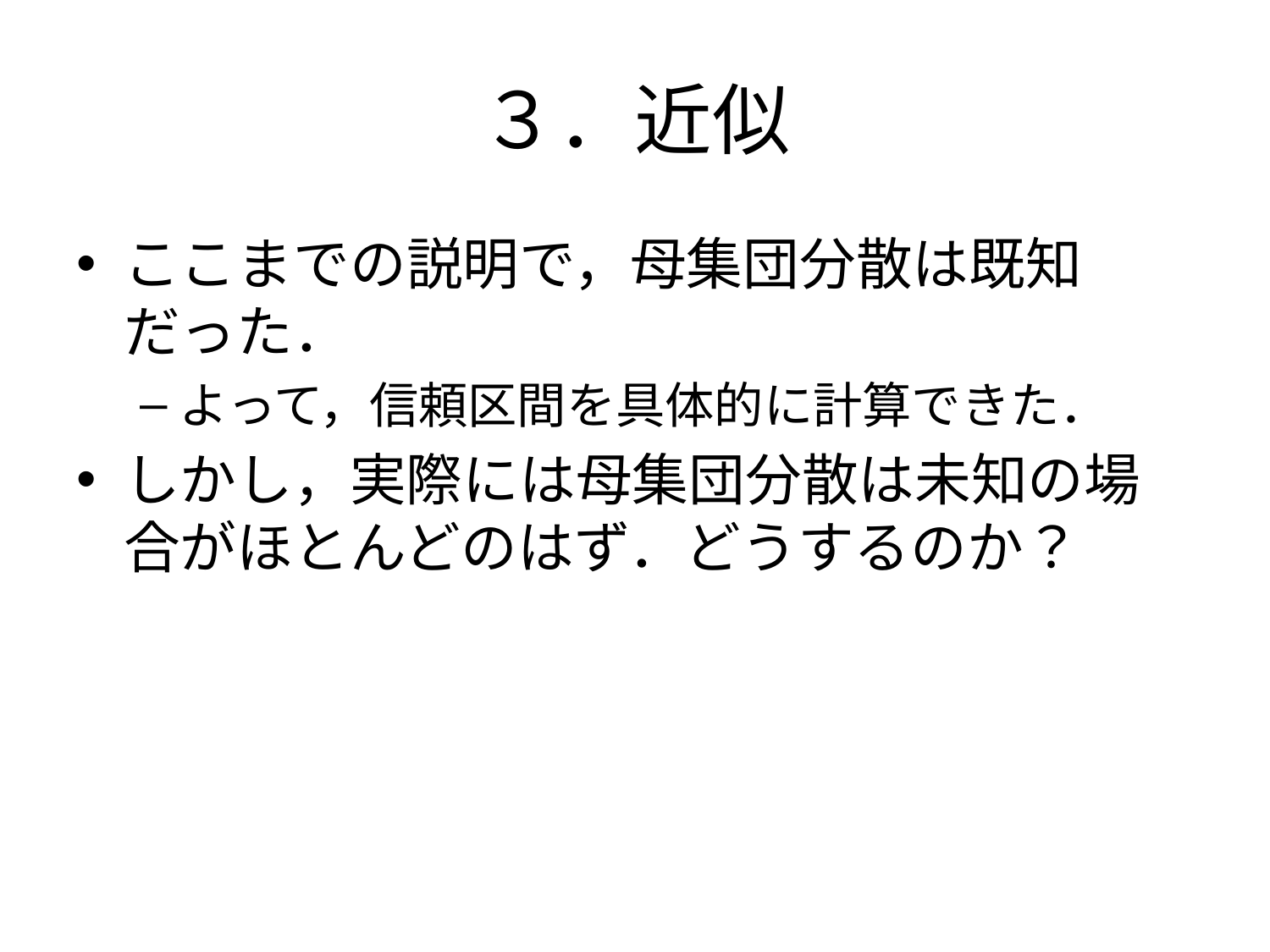

# ３．近似
ここまでの説明で，母集団分散は既知だった．
よって，信頼区間を具体的に計算できた．
しかし，実際には母集団分散は未知の場合がほとんどのはず．どうするのか？